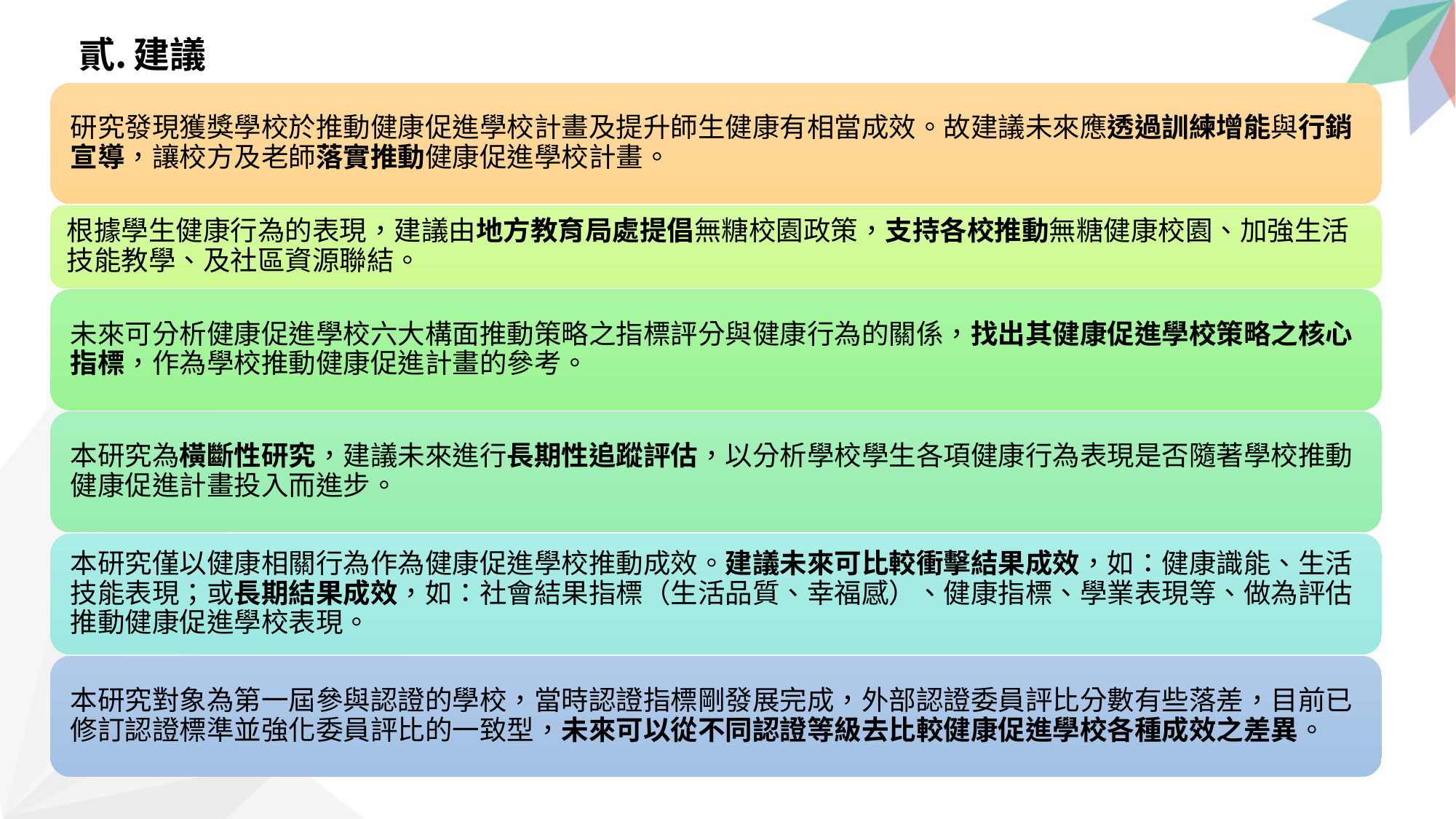

建議
研究發現獲獎學校於推動健康促進學校計畫及提升師生健康有相當成效。故建議未來應透過訓練增能與行銷宣導，讓校方及老師落實推動健康促進學校計畫。
根據學生健康行為的表現，建議由地方教育局處提倡無糖校園政策，支持各校推動無糖健康校園、加強生活技能教學、及社區資源聯結。
未來可分析健康促進學校六大構面推動策略之指標評分與健康行為的關係，找出其健康促進學校策略之核心指標，作為學校推動健康促進計畫的參考。
本研究為橫斷性研究，建議未來進行長期性追蹤評估，以分析學校學生各項健康行為表現是否隨著學校推動健康促進計畫投入而進步。
本研究僅以健康相關行為作為健康促進學校推動成效。建議未來可比較衝擊結果成效，如：健康識能、生活技能表現；或長期結果成效，如：社會結果指標（生活品質、幸福感）、健康指標、學業表現等、做為評估推動健康促進學校表現。
本研究對象為第一屆參與認證的學校，當時認證指標剛發展完成，外部認證委員評比分數有些落差，目前已修訂認證標準並強化委員評比的一致型，未來可以從不同認證等級去比較健康促進學校各種成效之差異。